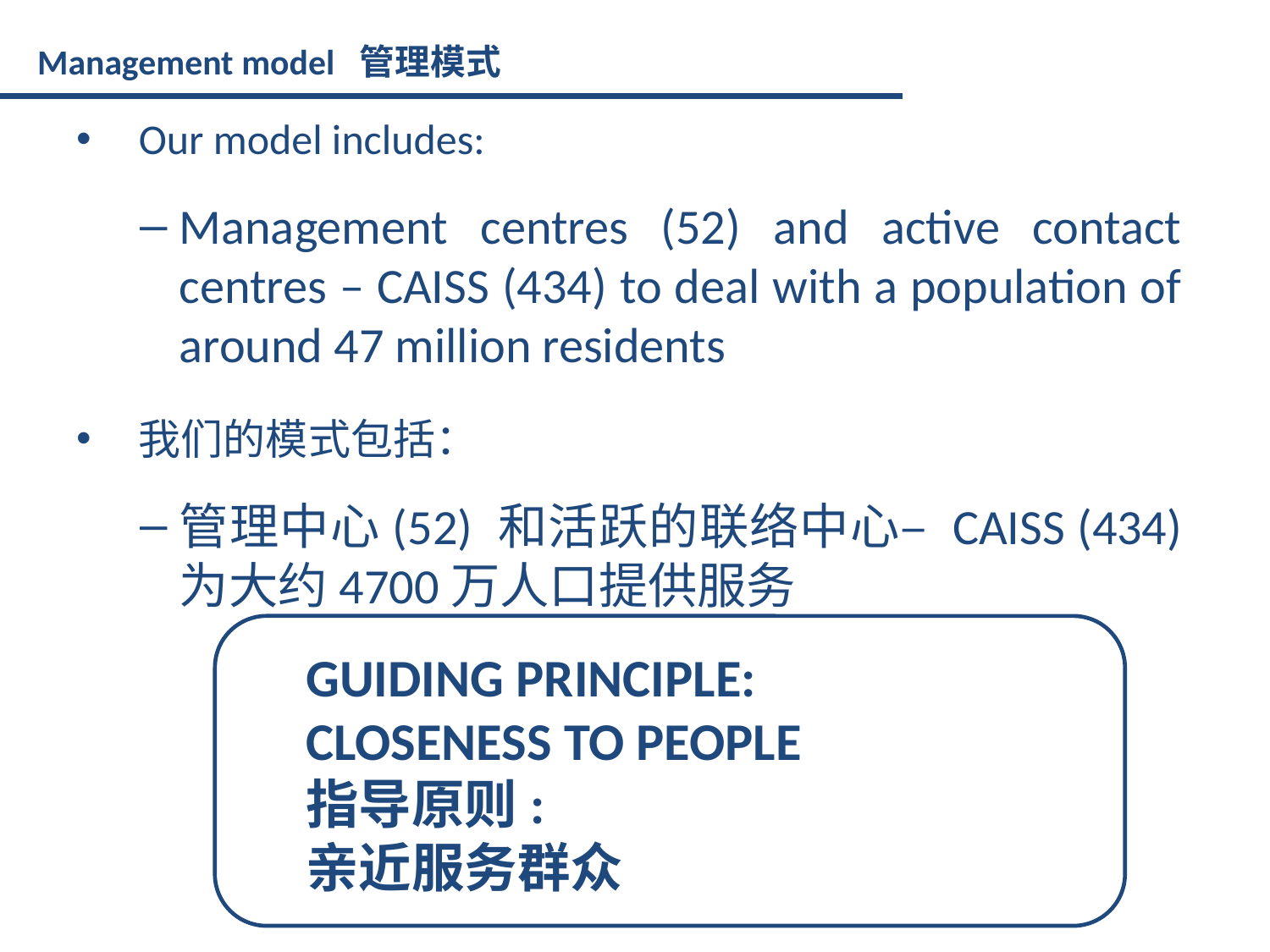

Management model  管理模式
Our model includes:
Management centres (52) and active contact centres – CAISS (434) to deal with a population of around 47 million residents
我们的模式包括：
管理中心(52) 和活跃的联络中心– CAISS (434) 为大约4700万人口提供服务

GUIDING PRINCIPLE:
CLOSENESS TO PEOPLE
指导原则:
亲近服务群众